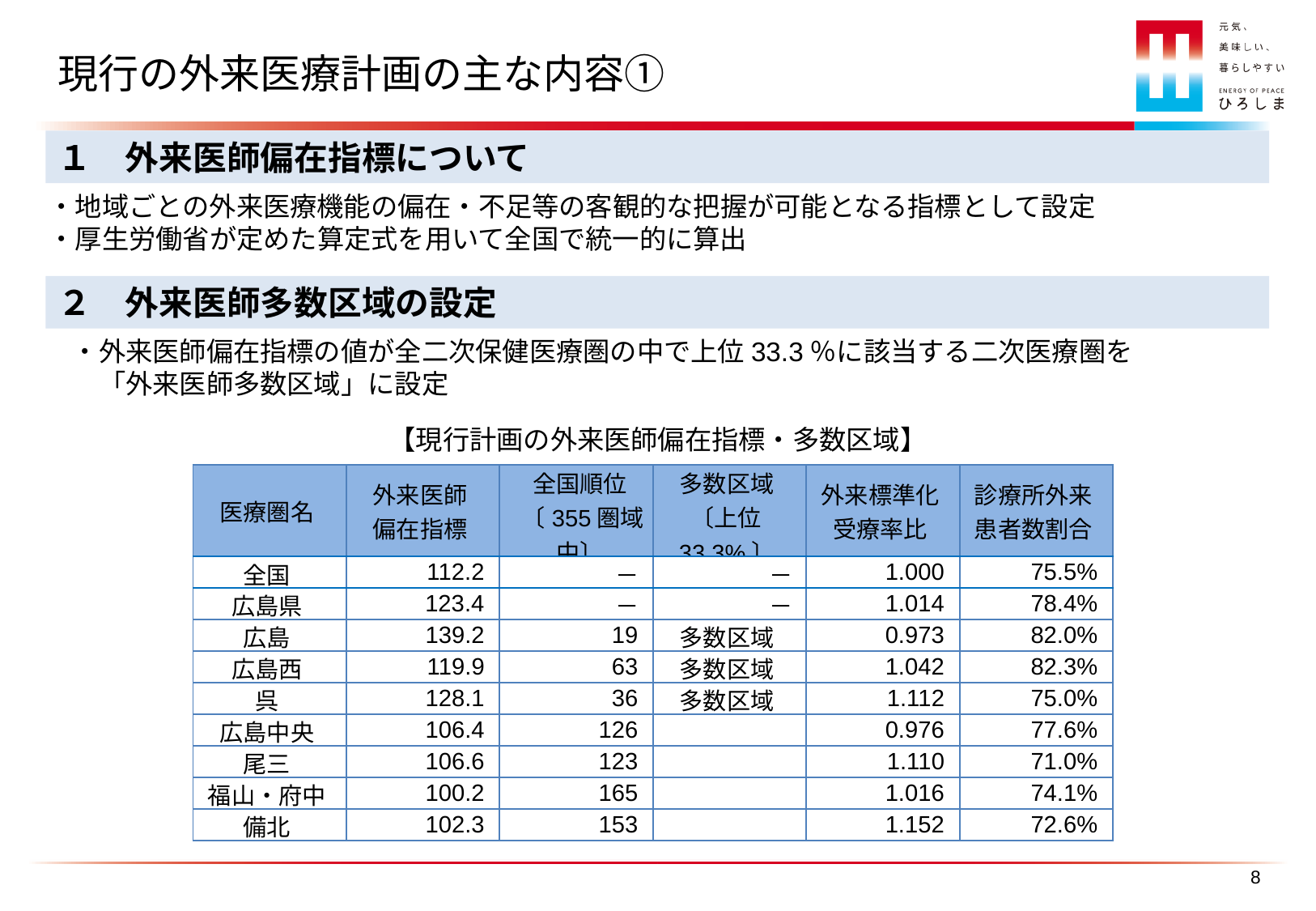

現行の外来医療計画の主な内容①
１　外来医師偏在指標について

・地域ごとの外来医療機能の偏在・不足等の客観的な把握が可能となる指標として設定
・厚生労働省が定めた算定式を用いて全国で統一的に算出
２　外来医師多数区域の設定
・外来医師偏在指標の値が全二次保健医療圏の中で上位33.3％に該当する二次医療圏を
　「外来医師多数区域」に設定
【現行計画の外来医師偏在指標・多数区域】
| 医療圏名 | 外来医師 偏在指標 | 全国順位 〔355圏域中〕 | 多数区域 〔上位33.3%〕 | 外来標準化 受療率比 | 診療所外来 患者数割合 |
| --- | --- | --- | --- | --- | --- |
| 全国 | 112.2 | － | － | 1.000 | 75.5% |
| 広島県 | 123.4 | － | － | 1.014 | 78.4% |
| 広島 | 139.2 | 19 | 多数区域 | 0.973 | 82.0% |
| 広島西 | 119.9 | 63 | 多数区域 | 1.042 | 82.3% |
| 呉 | 128.1 | 36 | 多数区域 | 1.112 | 75.0% |
| 広島中央 | 106.4 | 126 |  | 0.976 | 77.6% |
| 尾三 | 106.6 | 123 |  | 1.110 | 71.0% |
| 福山・府中 | 100.2 | 165 |  | 1.016 | 74.1% |
| 備北 | 102.3 | 153 |  | 1.152 | 72.6% |